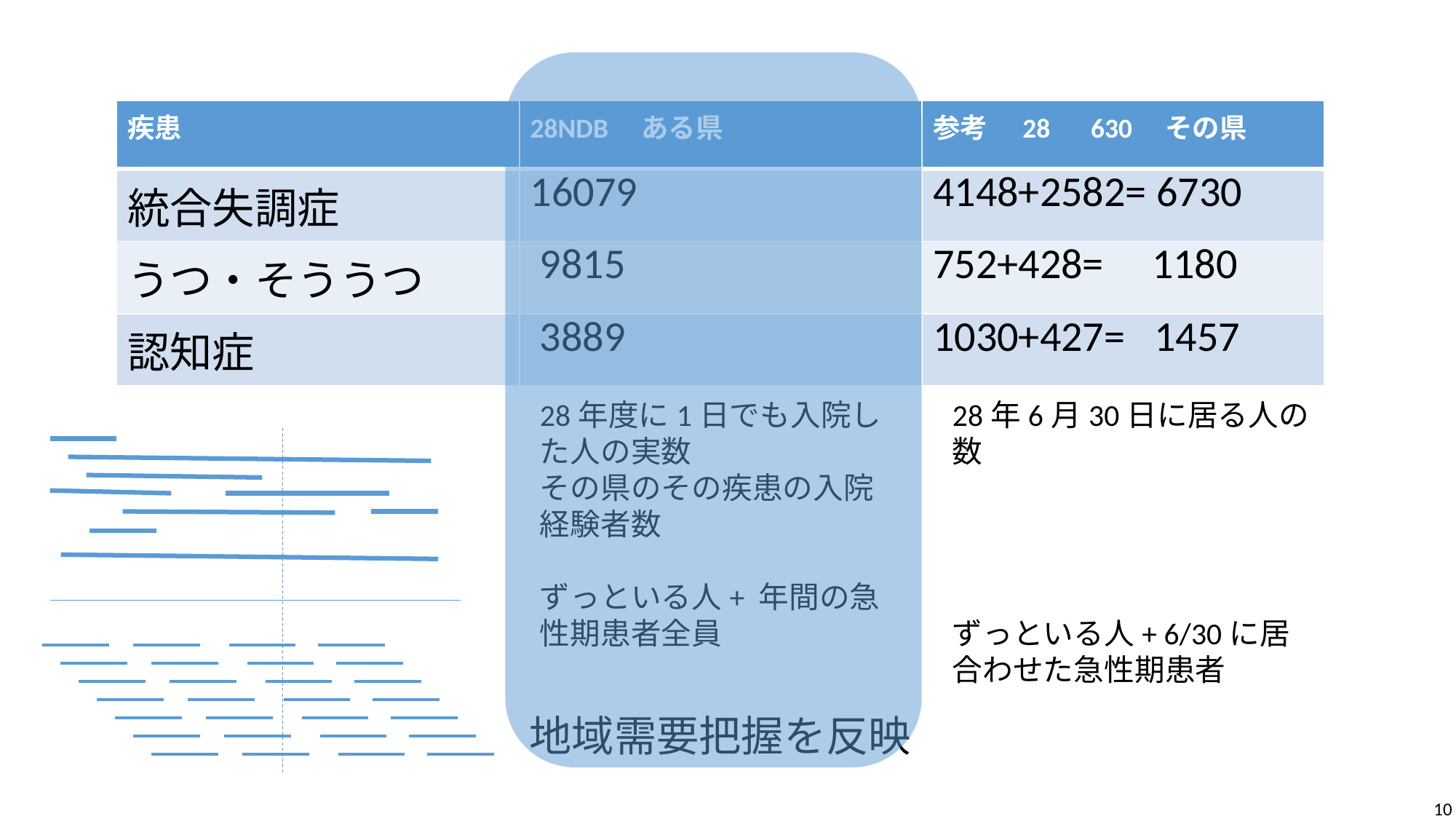

| 疾患 | 28NDB　ある県 | 参考　28　630　その県 |
| --- | --- | --- |
| 統合失調症 | 16079 | 4148+2582= 6730 |
| うつ・そううつ | 9815 | 752+428= 1180 |
| 認知症 | 3889 | 1030+427= 1457 |
28年6月30日に居る人の数

ずっといる人+ 6/30に居合わせた急性期患者
28年度に1日でも入院した人の実数
その県のその疾患の入院経験者数

ずっといる人+ 年間の急性期患者全員

地域需要把握を反映

10